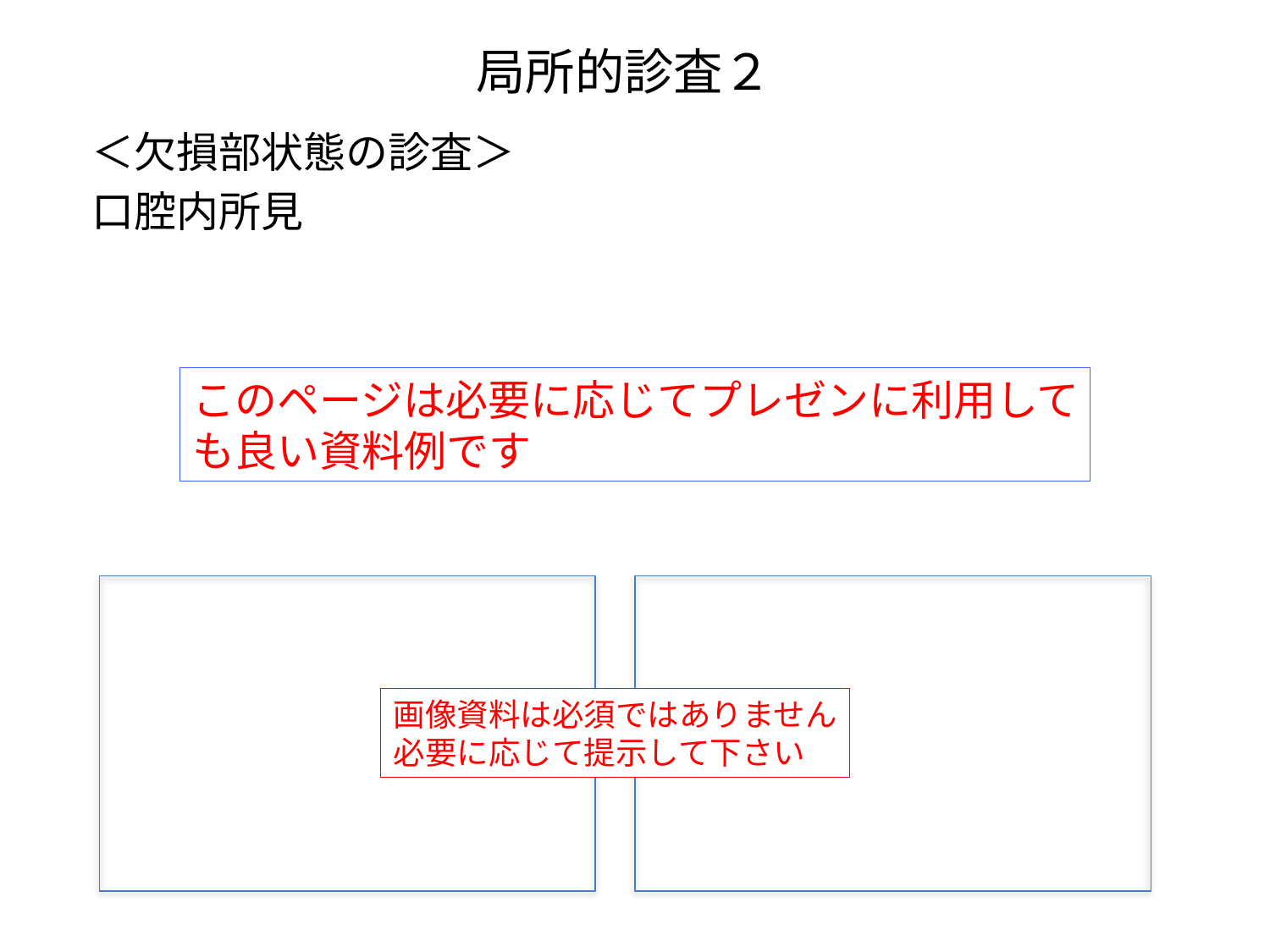

# 局所的診査２
＜欠損部状態の診査＞
口腔内所見
このページは必要に応じてプレゼンに利用しても良い資料例です

画像資料は必須ではありません
必要に応じて提示して下さい